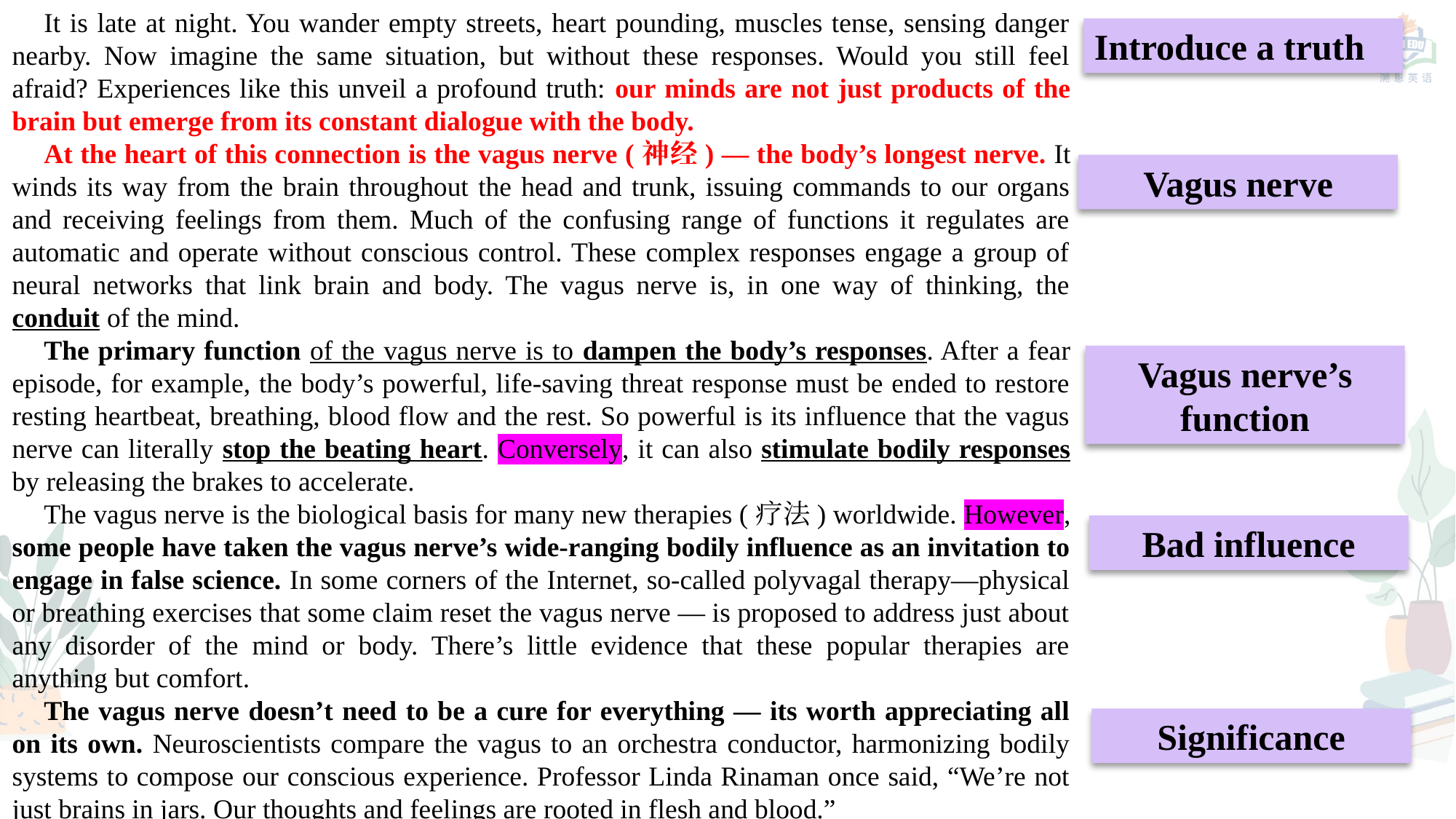

It is late at night. You wander empty streets, heart pounding, muscles tense, sensing danger nearby. Now imagine the same situation, but without these responses. Would you still feel afraid? Experiences like this unveil a profound truth: our minds are not just products of the brain but emerge from its constant dialogue with the body.
At the heart of this connection is the vagus nerve (神经) — the body’s longest nerve. It winds its way from the brain throughout the head and trunk, issuing commands to our organs and receiving feelings from them. Much of the confusing range of functions it regulates are automatic and operate without conscious control. These complex responses engage a group of neural networks that link brain and body. The vagus nerve is, in one way of thinking, the conduit of the mind.
The primary function of the vagus nerve is to dampen the body’s responses. After a fear episode, for example, the body’s powerful, life-saving threat response must be ended to restore resting heartbeat, breathing, blood flow and the rest. So powerful is its influence that the vagus nerve can literally stop the beating heart. Conversely, it can also stimulate bodily responses by releasing the brakes to accelerate.
The vagus nerve is the biological basis for many new therapies (疗法) worldwide. However, some people have taken the vagus nerve’s wide-ranging bodily influence as an invitation to engage in false science. In some corners of the Internet, so-called polyvagal therapy—physical or breathing exercises that some claim reset the vagus nerve — is proposed to address just about any disorder of the mind or body. There’s little evidence that these popular therapies are anything but comfort.
The vagus nerve doesn’t need to be a cure for everything — its worth appreciating all on its own. Neuroscientists compare the vagus to an orchestra conductor, harmonizing bodily systems to compose our conscious experience. Professor Linda Rinaman once said, “We’re not just brains in jars. Our thoughts and feelings are rooted in flesh and blood.”
Introduce a truth
Vagus nerve
Vagus nerve’s function
Bad influence
Significance